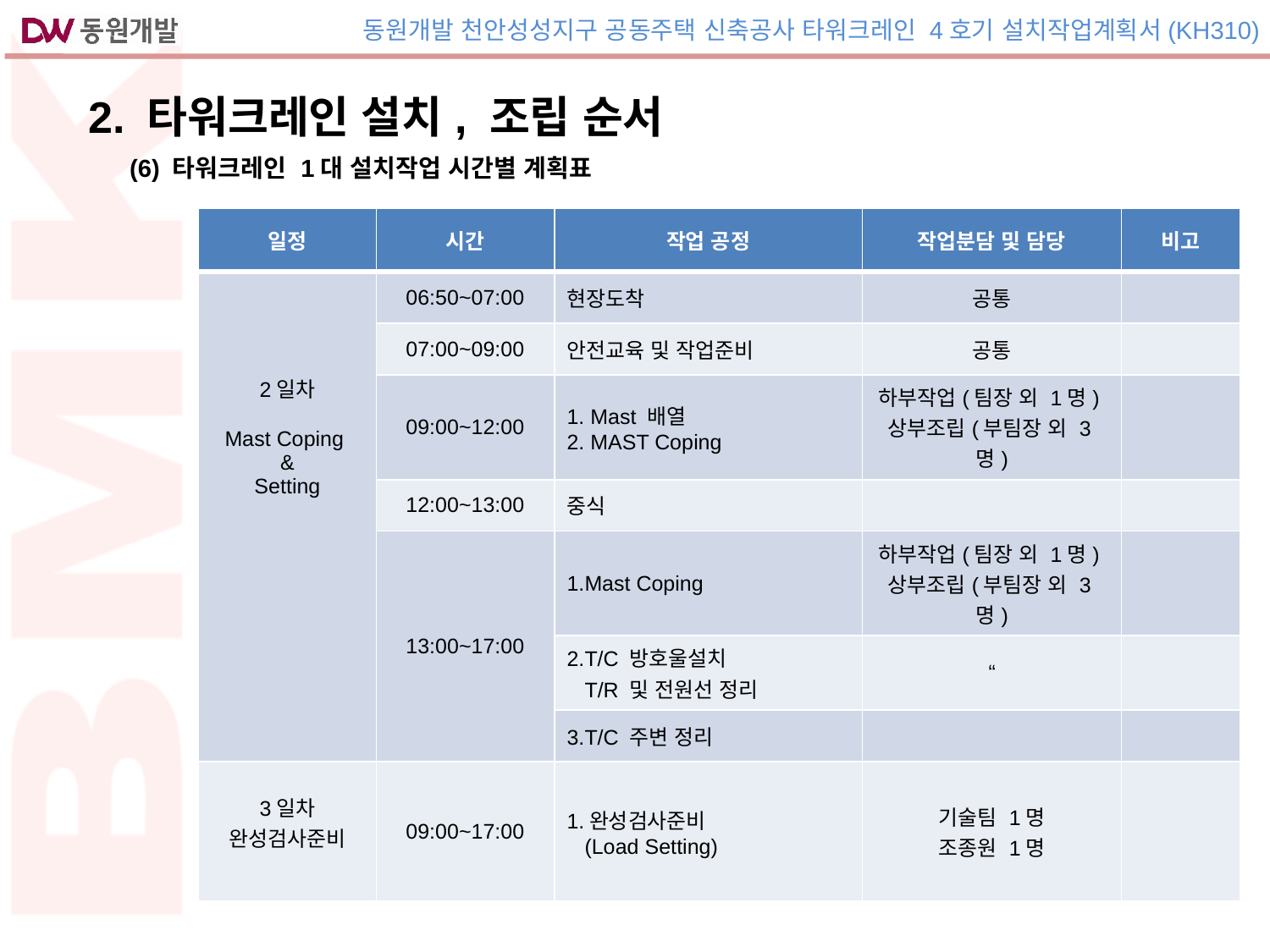

| 2. 타워크레인 설치, 조립 순서 |
| --- |
| (6) 타워크레인 1대 설치작업 시간별 계획표 |
| --- |
| 일정 | 시간 | 작업 공정 | 작업분담 및 담당 | 비고 |
| --- | --- | --- | --- | --- |
| 2일차 Mast Coping & Setting | 06:50~07:00 | 현장도착 | 공통 |  |
|  | 07:00~09:00 | 안전교육 및 작업준비 | 공통 |  |
|  | 09:00~12:00 | 1. Mast 배열 2. MAST Coping | 하부작업(팀장 외 1명) 상부조립(부팀장 외 3명) |  |
|  | 12:00~13:00 | 중식 |  |  |
|  | 13:00~17:00 | 1.Mast Coping | 하부작업(팀장 외 1명) 상부조립(부팀장 외 3명) |  |
|  |  | 2.T/C 방호울설치 T/R 및 전원선 정리 | “ |  |
|  |  | 3.T/C 주변 정리 |  |  |
| 3일차 완성검사준비 | 09:00~17:00 | 1.완성검사준비 (Load Setting) | 기술팀 1명 조종원 1명 |  |